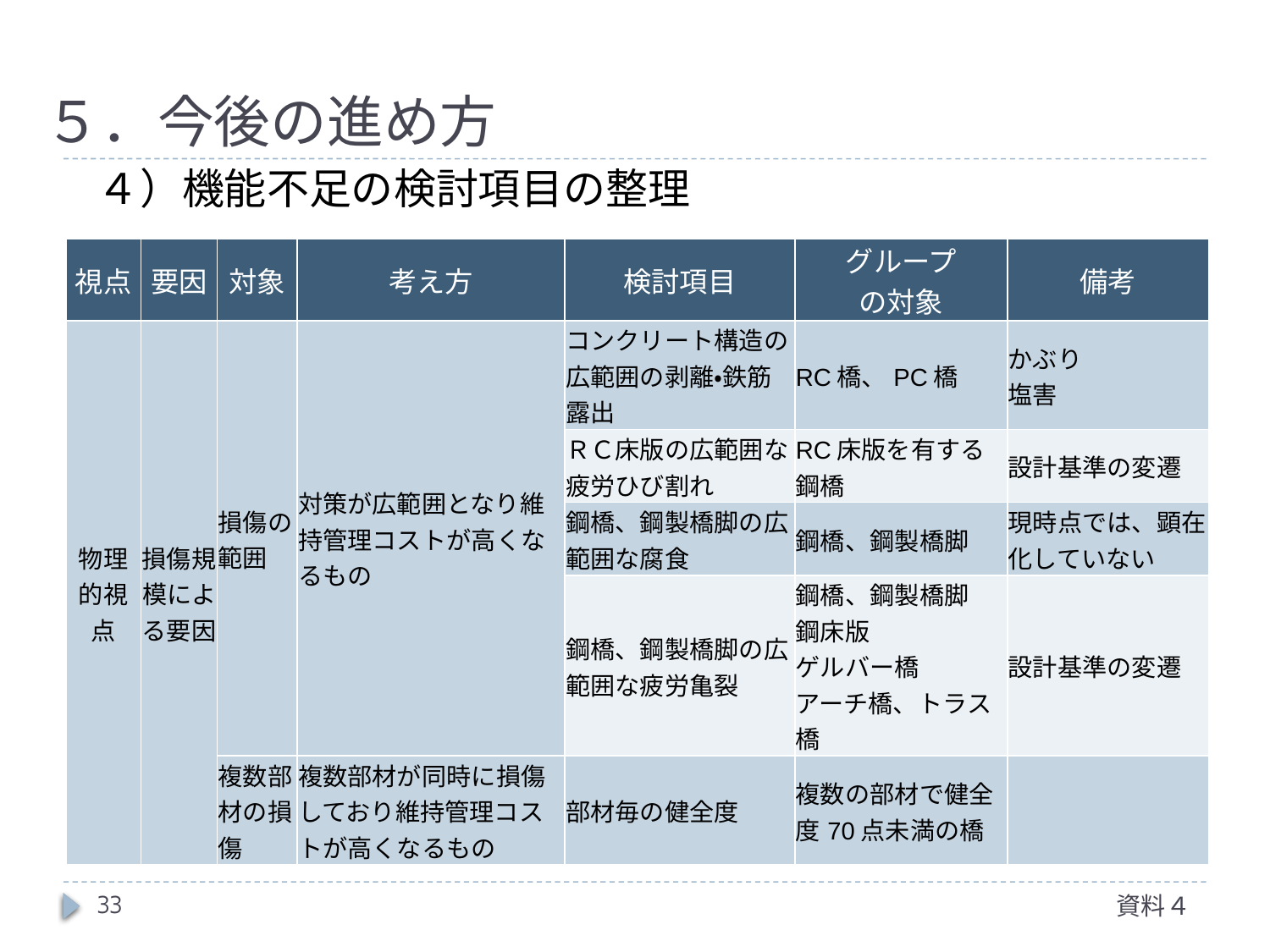

# ５．今後の進め方
４）機能不足の検討項目の整理
| 視点 | 要因 | 対象 | 考え方 | 検討項目 | グループ の対象 | 備考 |
| --- | --- | --- | --- | --- | --- | --- |
| 物理的視点 | 損傷規模による要因 | 損傷の範囲 | 対策が広範囲となり維持管理コストが高くなるもの | コンクリート構造の広範囲の剥離・鉄筋露出 | RC橋、PC橋 | かぶり 塩害 |
|  |  |  |  | ＲＣ床版の広範囲な疲労ひび割れ | RC床版を有する鋼橋 | 設計基準の変遷 |
|  |  |  |  | 鋼橋、鋼製橋脚の広範囲な腐食 | 鋼橋、鋼製橋脚 | 現時点では、顕在化していない |
|  |  |  |  | 鋼橋、鋼製橋脚の広範囲な疲労亀裂 | 鋼橋、鋼製橋脚 鋼床版 ゲルバー橋 アーチ橋、トラス橋 | 設計基準の変遷 |
|  |  | 複数部材の損傷 | 複数部材が同時に損傷しており維持管理コストが高くなるもの | 部材毎の健全度 | 複数の部材で健全度70点未満の橋 |  |
33
資料４